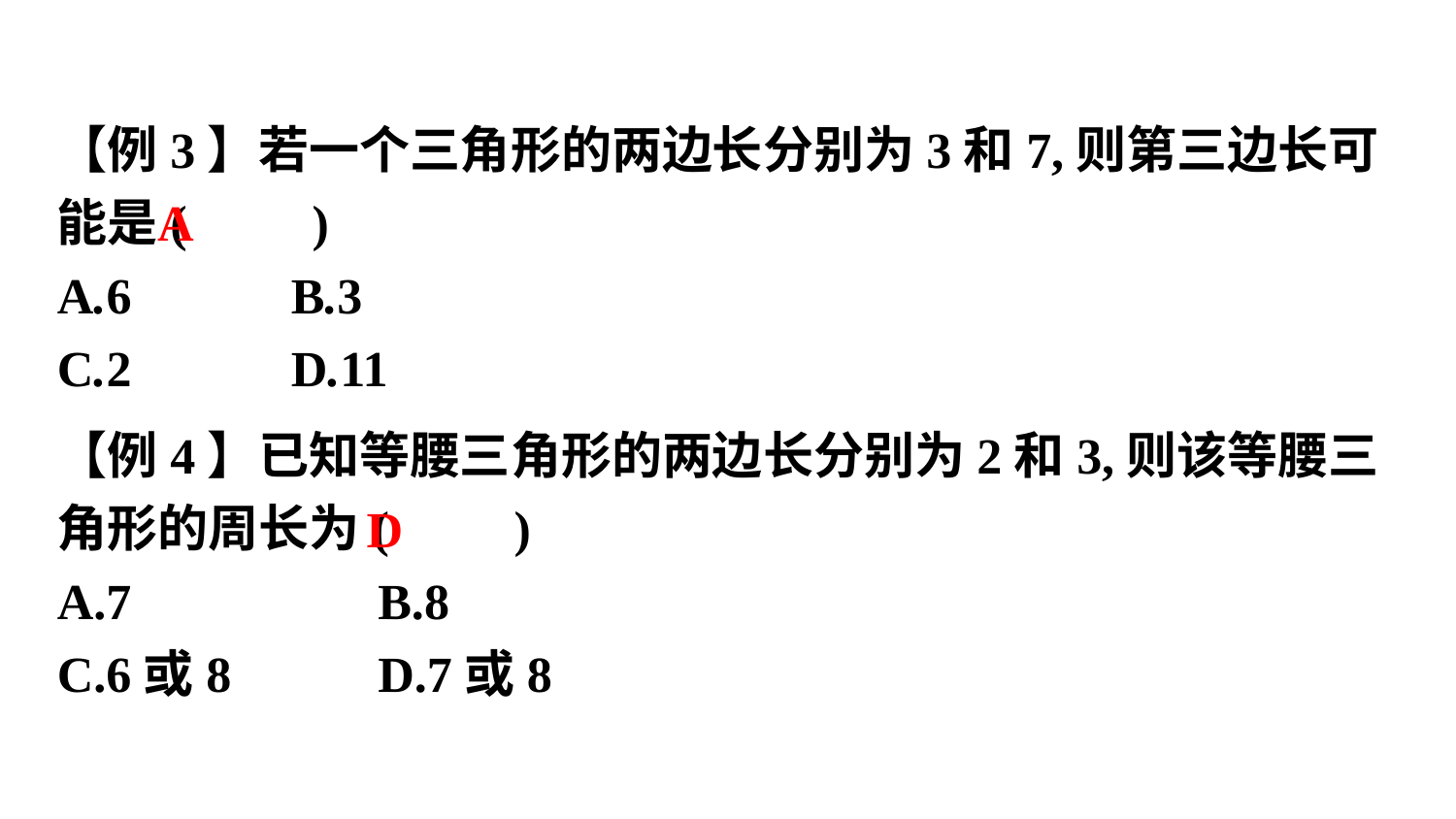

【例3】若一个三角形的两边长分别为3和7,则第三边长可能是(　　)
A.6　	B.3
C.2　	D.11
A
【例4】已知等腰三角形的两边长分别为2和3,则该等腰三角形的周长为(　　)
A.7　		B.8
C.6或8　	D.7或8
D